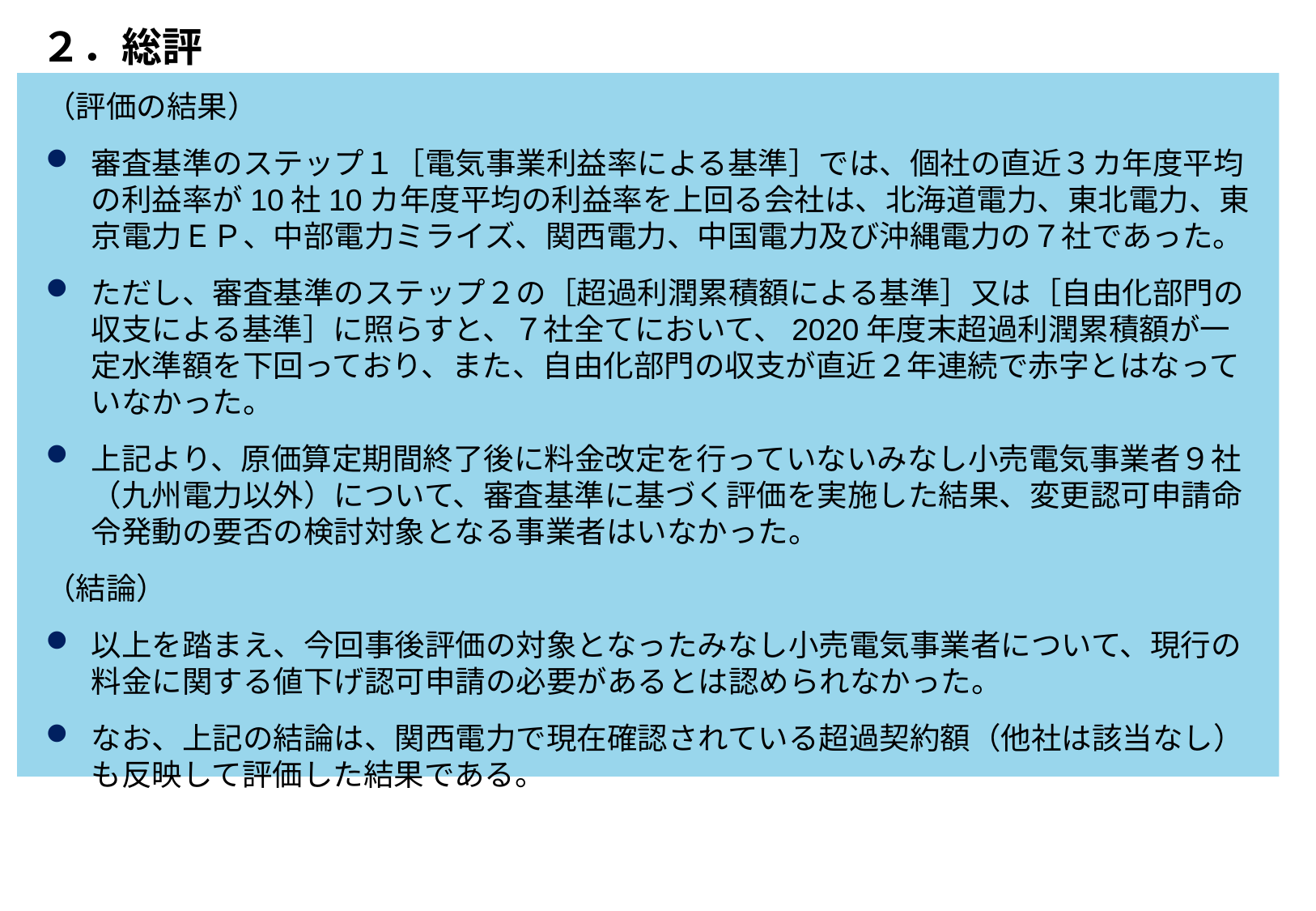

# ２．総評
（評価の結果）
審査基準のステップ１［電気事業利益率による基準］では、個社の直近３カ年度平均の利益率が10社10カ年度平均の利益率を上回る会社は、北海道電力、東北電力、東京電力ＥＰ、中部電力ミライズ、関西電力、中国電力及び沖縄電力の７社であった。
ただし、審査基準のステップ２の［超過利潤累積額による基準］又は［自由化部門の収支による基準］に照らすと、７社全てにおいて、2020年度末超過利潤累積額が一定水準額を下回っており、また、自由化部門の収支が直近２年連続で赤字とはなっていなかった。
上記より、原価算定期間終了後に料金改定を行っていないみなし小売電気事業者９社（九州電力以外）について、審査基準に基づく評価を実施した結果、変更認可申請命令発動の要否の検討対象となる事業者はいなかった。
（結論）
以上を踏まえ、今回事後評価の対象となったみなし小売電気事業者について、現行の料金に関する値下げ認可申請の必要があるとは認められなかった。
なお、上記の結論は、関西電力で現在確認されている超過契約額（他社は該当なし）も反映して評価した結果である。